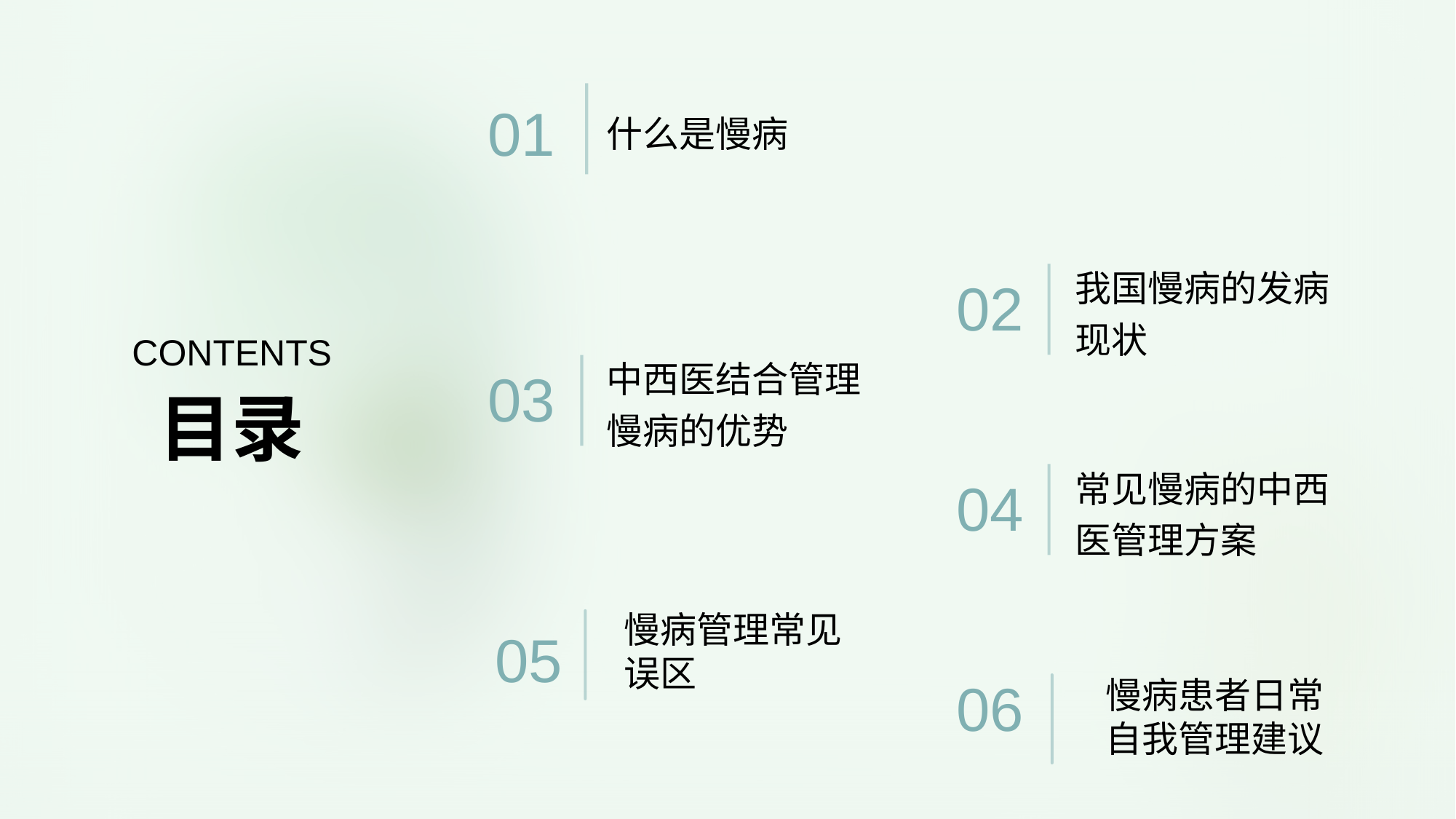

什么是慢病

01
我国慢病的发病现状

02
CONTENTS
中西医结合管理慢病的优势

03
目录
常见慢病的中西医管理方案

04
慢病管理常见误区

05
慢病患者日常自我管理建议
06